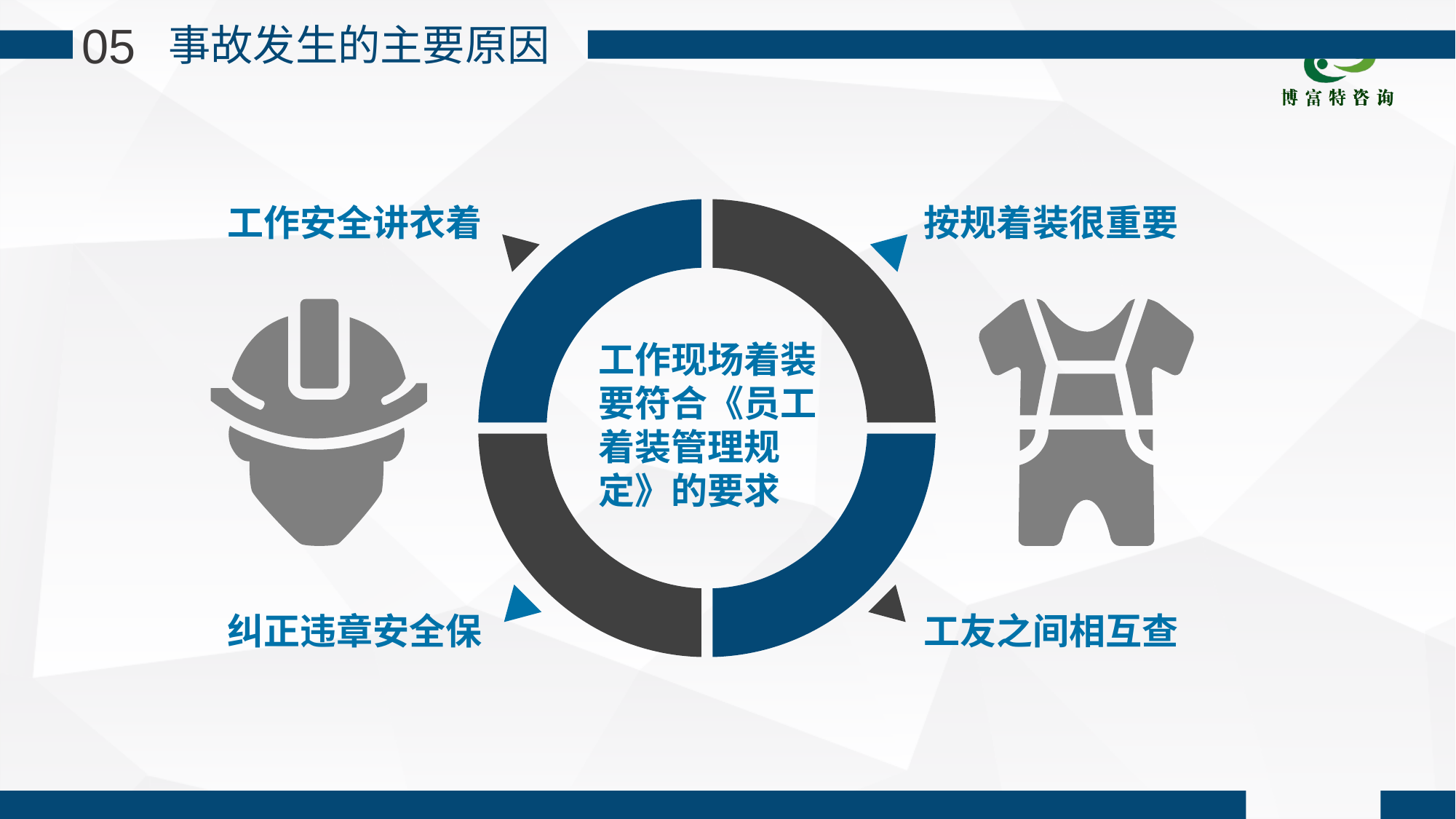

05
事故发生的主要原因

工作安全讲衣着
按规着装很重要

工作现场着装要符合《员工着装管理规定》的要求

纠正违章安全保
工友之间相互查